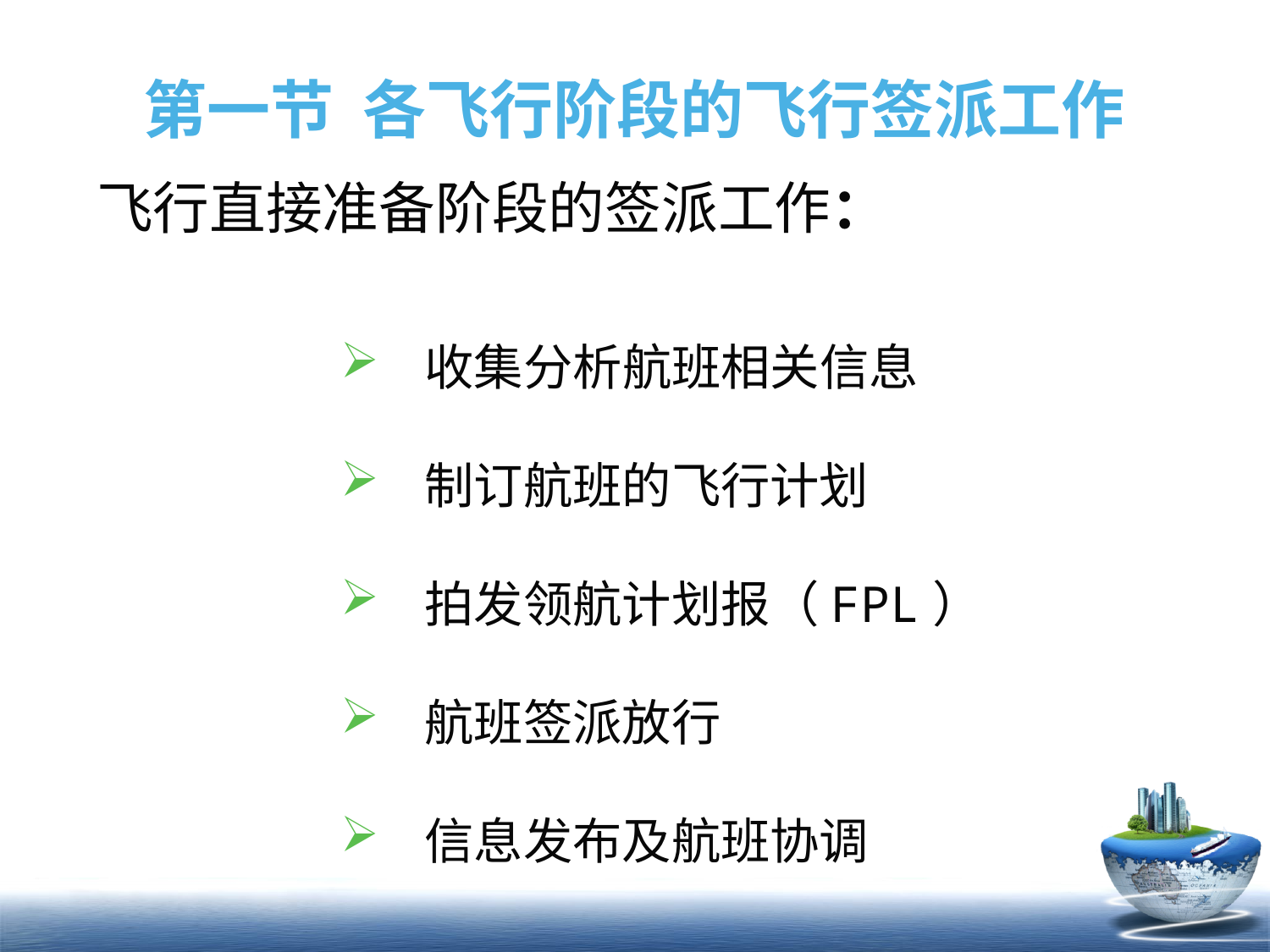

# 第一节  各飞行阶段的飞行签派工作
飞行直接准备阶段的签派工作：
收集分析航班相关信息
制订航班的飞行计划
拍发领航计划报（FPL）
航班签派放行
信息发布及航班协调